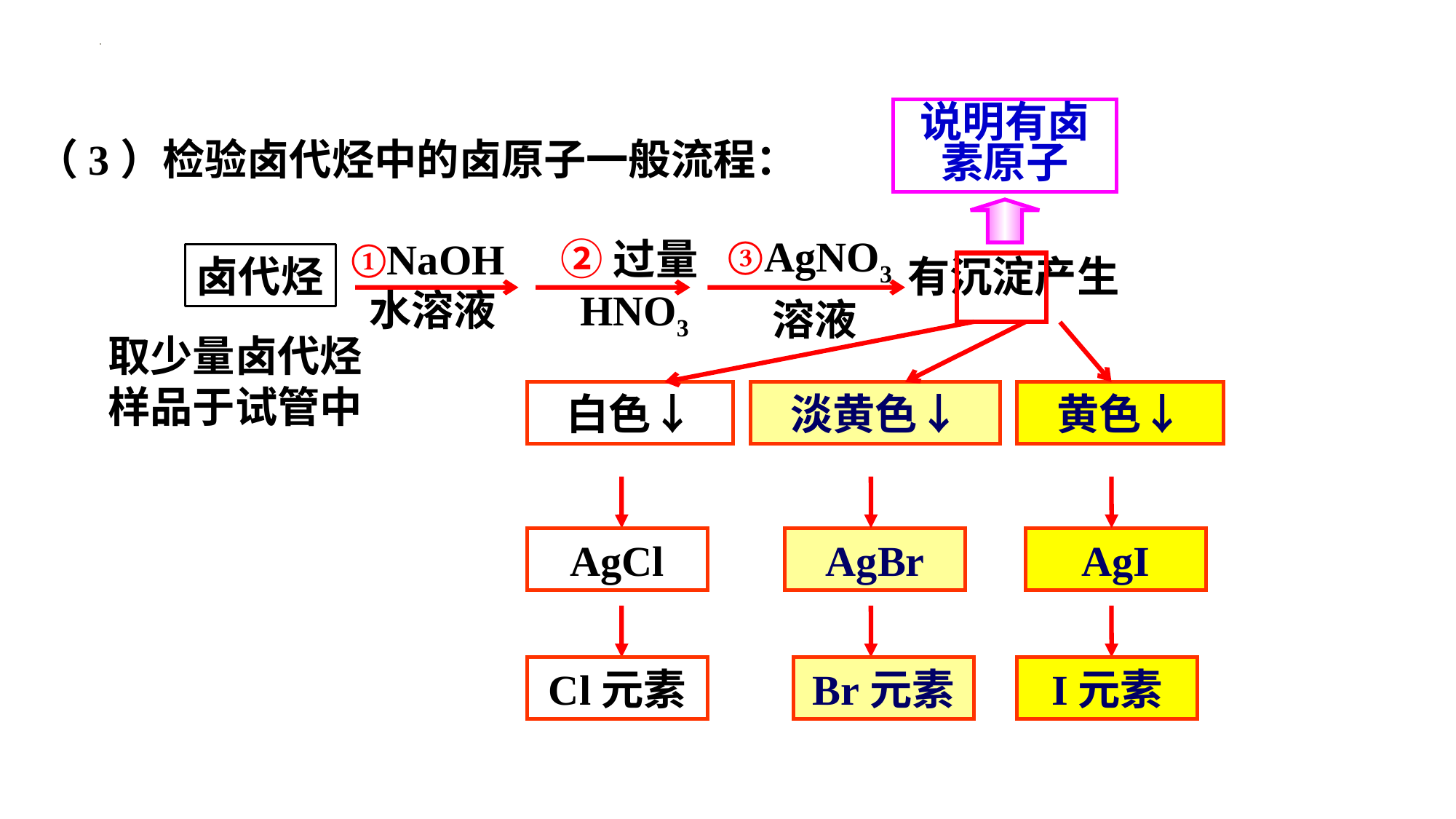

说明有卤素原子
（3）检验卤代烃中的卤原子一般流程：

③AgNO3溶液
①NaOH水溶液
②过量HNO3
卤代烃
有沉淀产生

取少量卤代烃样品于试管中
白色↓
淡黄色↓
黄色↓

AgBr
AgI
AgCl

Cl元素
Br元素
I元素